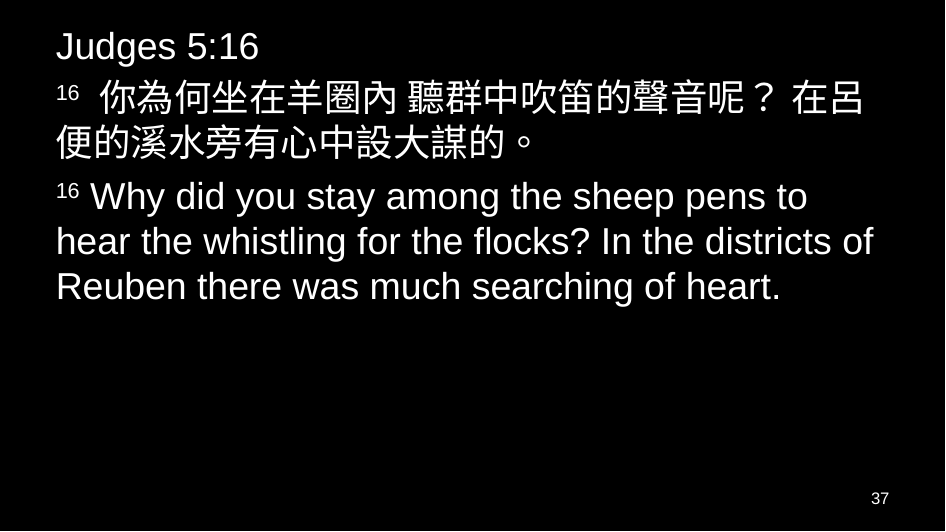

Judges 5:16
16 你為何坐在羊圈內 聽群中吹笛的聲音呢？ 在呂便的溪水旁有心中設大謀的。
16 Why did you stay among the sheep pens to hear the whistling for the flocks? In the districts of Reuben there was much searching of heart.

37